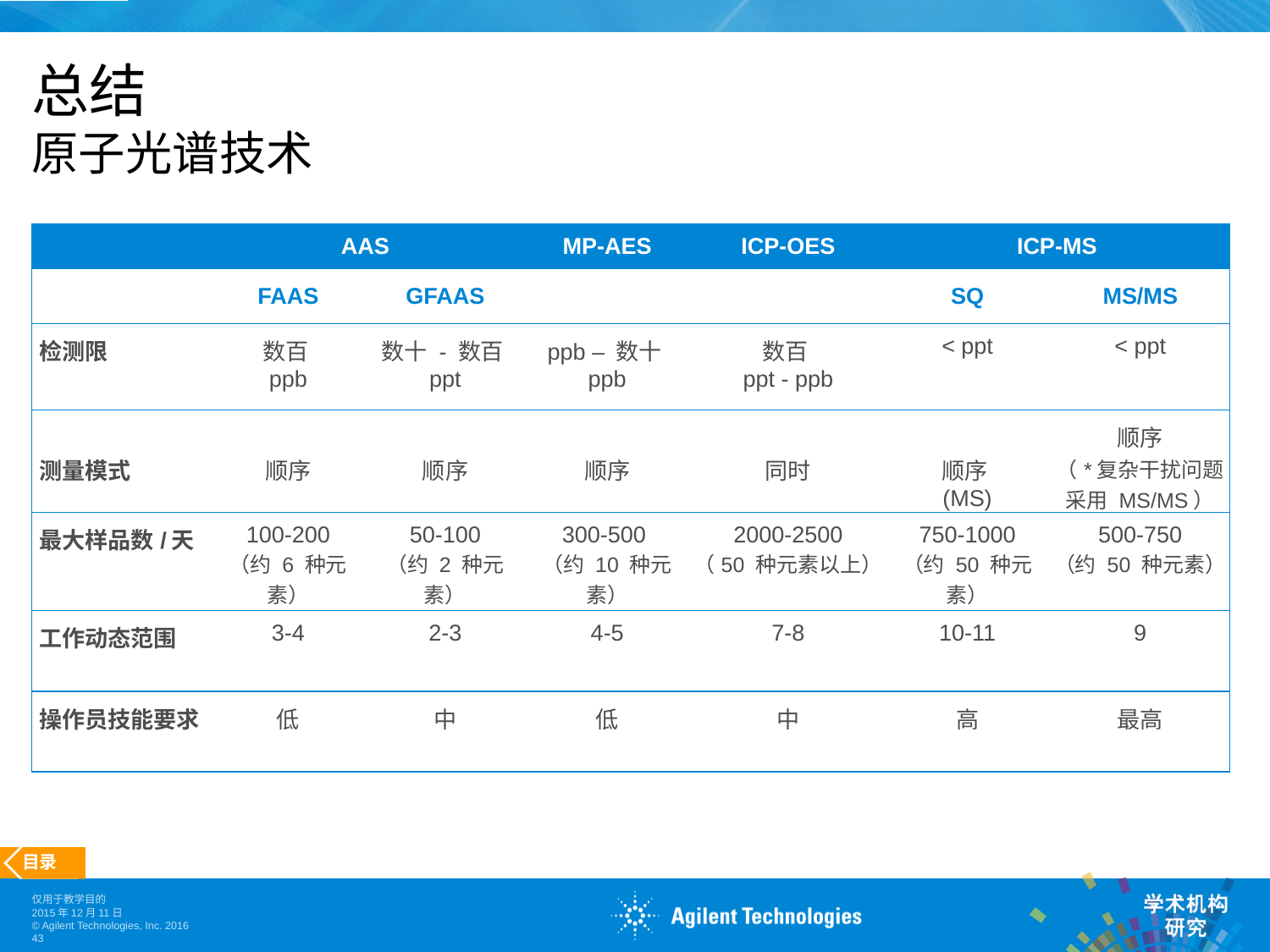

# 总结 原子光谱技术
|  | AAS |  | MP-AES | ICP-OES | ICP-MS |  |
| --- | --- | --- | --- | --- | --- | --- |
|  | FAAS | GFAAS |  |  | SQ | MS/MS |
| 检测限 | 数百 ppb | 数十 - 数百 ppt | ppb – 数十 ppb | 数百 ppt - ppb | < ppt | < ppt |
| 测量模式 | 顺序 | 顺序 | 顺序 | 同时 | 顺序 (MS) | 顺序 （\*复杂干扰问题 采用 MS/MS） |
| 最大样品数/天 | 100-200 （约 6 种元素） | 50-100 （约 2 种元素） | 300-500 （约 10 种元素） | 2000-2500 （50 种元素以上） | 750-1000 （约 50 种元素） | 500-750 （约 50 种元素） |
| 工作动态范围 | 3-4 | 2-3 | 4-5 | 7-8 | 10-11 | 9 |
| 操作员技能要求 | 低 | 中 | 低 | 中 | 高 | 最高 |
目录